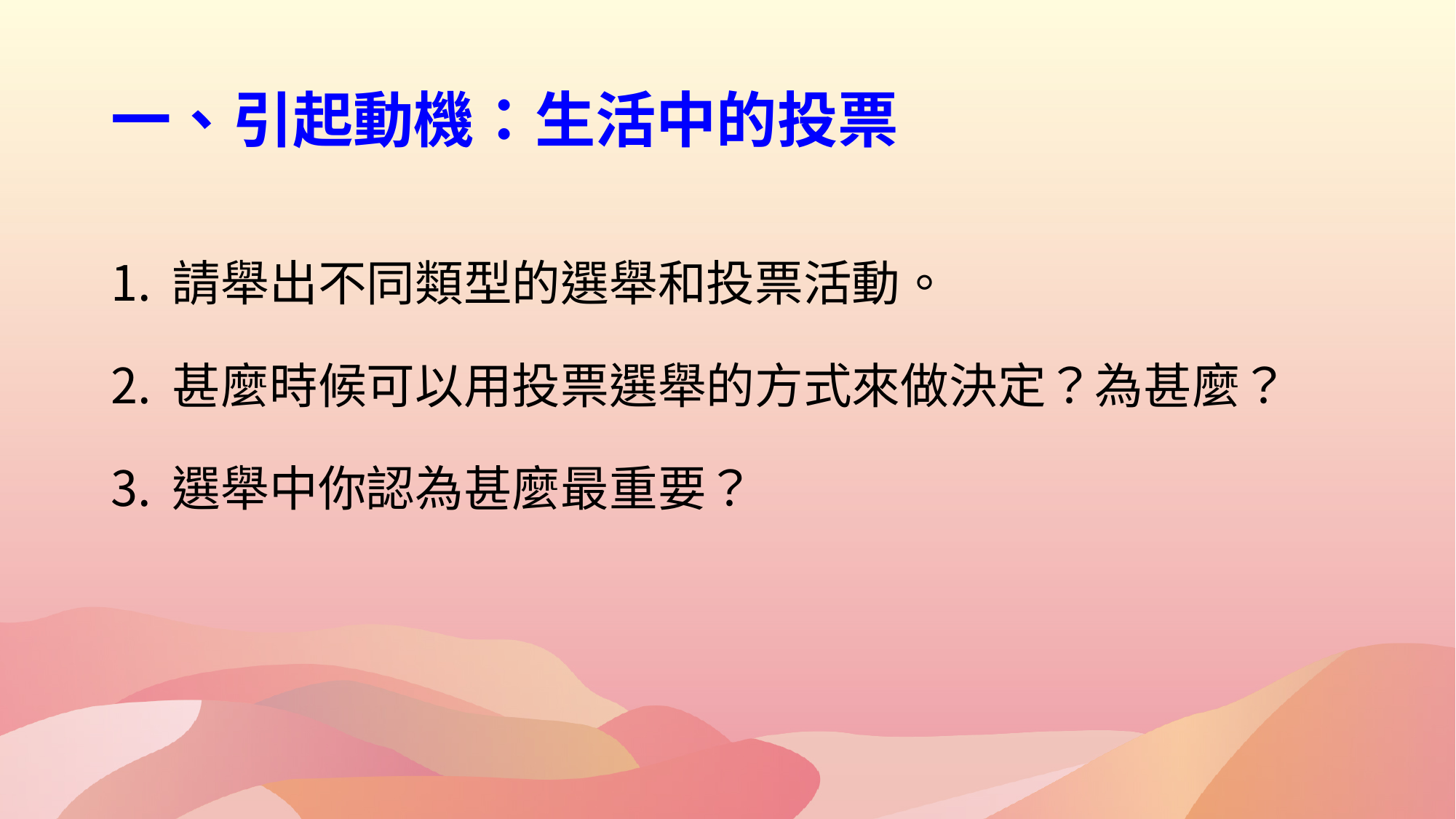

# 一、引起動機：生活中的投票
請舉出不同類型的選舉和投票活動。
甚麼時候可以用投票選舉的方式來做決定？為甚麼？
選舉中你認為甚麼最重要？